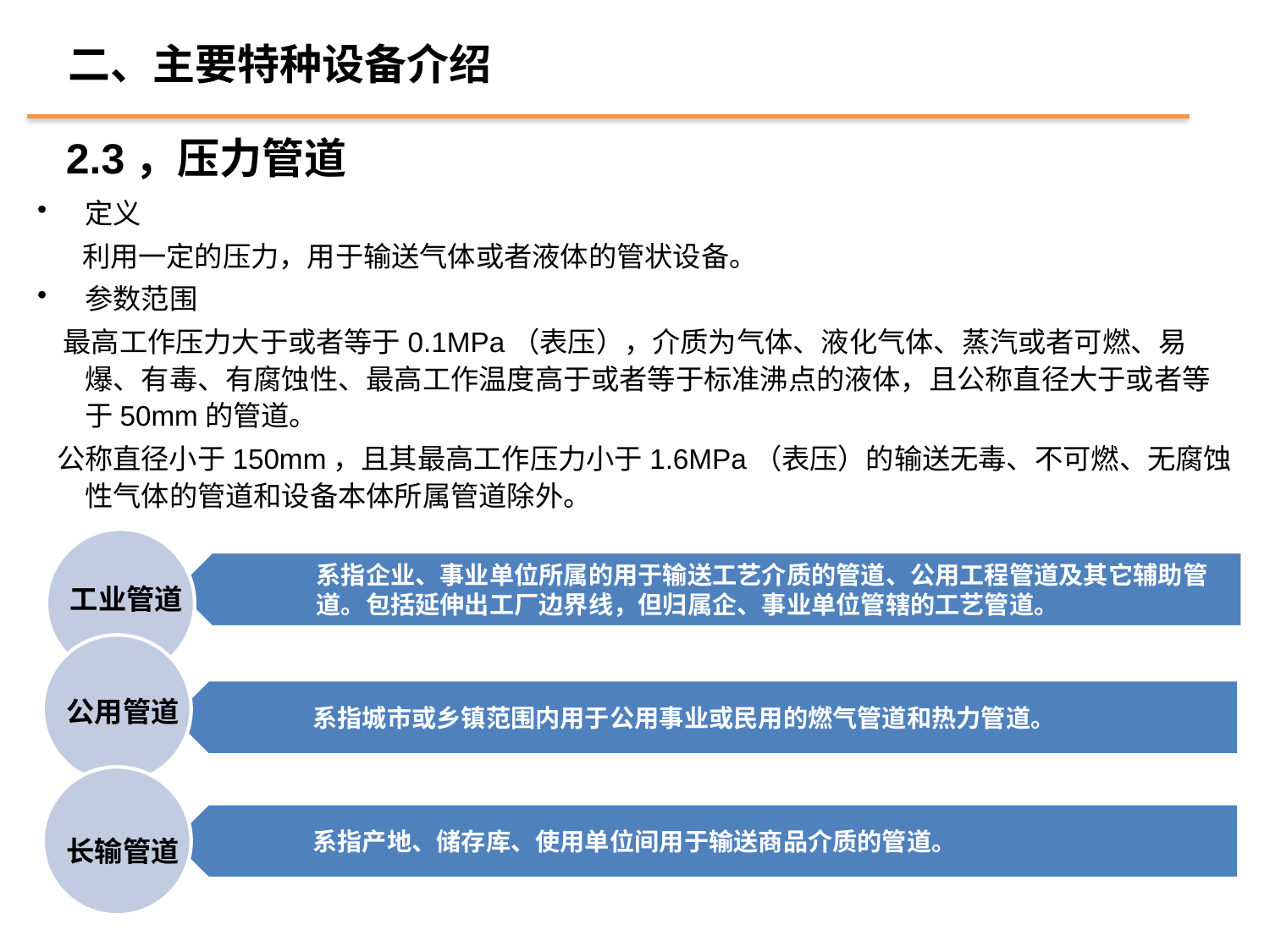

二、主要特种设备介绍
2.3，压力管道
定义
      利用一定的压力，用于输送气体或者液体的管状设备。
参数范围
   最高工作压力大于或者等于0.1MPa（表压），介质为气体、液化气体、蒸汽或者可燃、易爆、有毒、有腐蚀性、最高工作温度高于或者等于标准沸点的液体，且公称直径大于或者等于50mm的管道。
  公称直径小于150mm，且其最高工作压力小于1.6MPa（表压）的输送无毒、不可燃、无腐蚀性气体的管道和设备本体所属管道除外。

系指企业、事业单位所属的用于输送工艺介质的管道、公用工程管道及其它辅助管道。包括延伸出工厂边界线，但归属企、事业单位管辖的工艺管道。
工业管道

系指城市或乡镇范围内用于公用事业或民用的燃气管道和热力管道。
公用管道

系指产地、储存库、使用单位间用于输送商品介质的管道。
长输管道